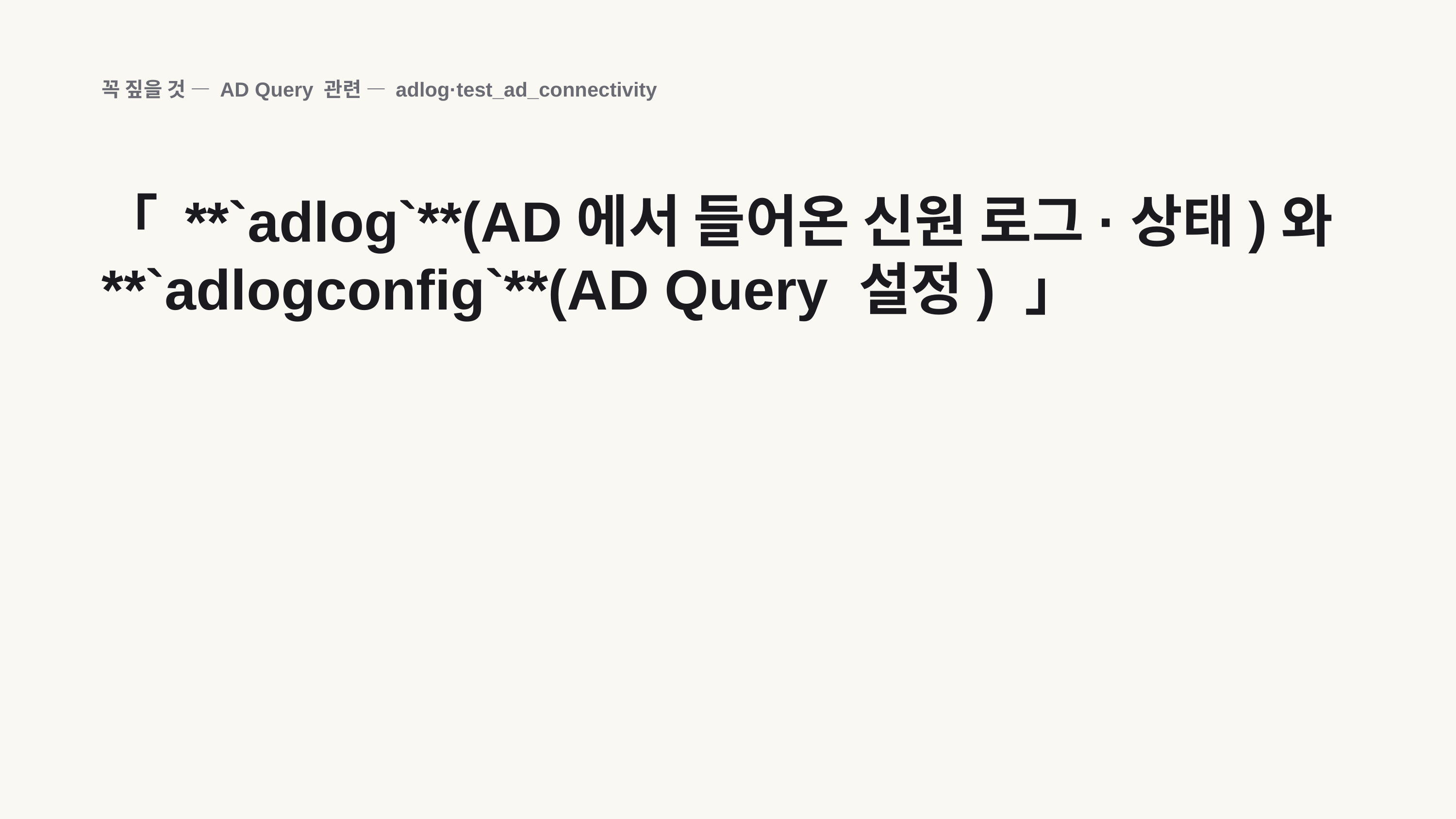

꼭 짚을 것 — AD Query 관련 — adlog·test_ad_connectivity
「 **`adlog`**(AD에서 들어온 신원 로그·상태)와 **`adlogconfig`**(AD Query 설정) 」